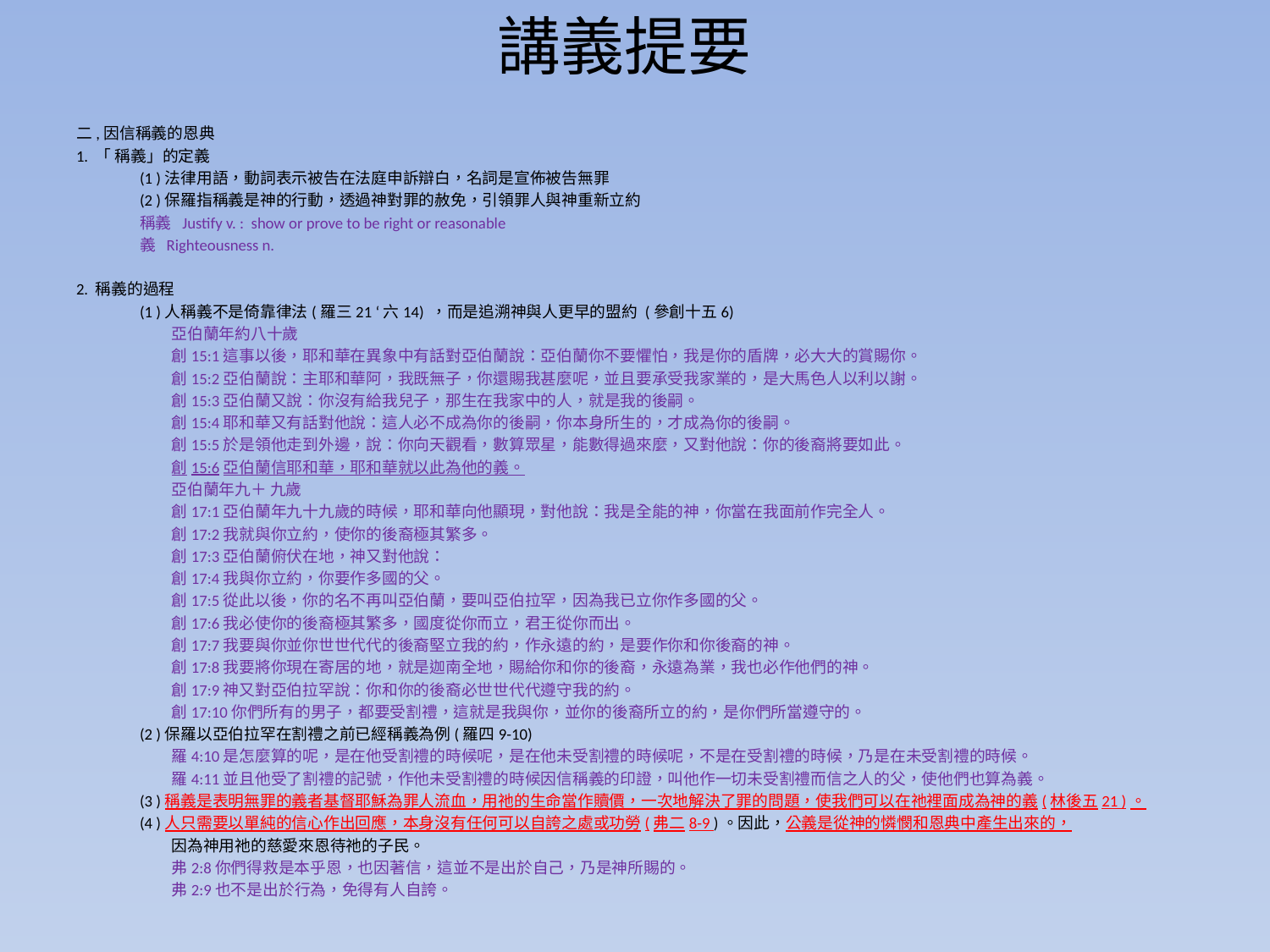

# 講義提要

二,因信稱義的恩典
1. 「 稱義」的定義
(1 )法律用語，動詞表示被告在法庭申訴辯白，名詞是宣佈被告無罪
(2 )保羅指稱義是神的行動，透過神對罪的赦免，引領罪人與神重新立約
稱義  Justify v. :  show or prove to be right or reasonable
義  Righteousness n.

2. 稱義的過程
(1 )人稱義不是倚靠律法(羅三21 ‘六14) ，而是追溯神與人更早的盟約 (參創十五6)
	亞伯蘭年約八十歲
創15:1這事以後，耶和華在異象中有話對亞伯蘭說：亞伯蘭你不要懼怕，我是你的盾牌，必大大的賞賜你。
創15:2亞伯蘭說：主耶和華阿，我既無子，你還賜我甚麼呢，並且要承受我家業的，是大馬色人以利以謝。
創15:3亞伯蘭又說：你沒有給我兒子，那生在我家中的人，就是我的後嗣。
創15:4耶和華又有話對他說：這人必不成為你的後嗣，你本身所生的，才成為你的後嗣。
創15:5於是領他走到外邊，說：你向天觀看，數算眾星，能數得過來麼，又對他說：你的後裔將要如此。
創15:6亞伯蘭信耶和華，耶和華就以此為他的義。
亞伯蘭年九＋ 九歲
創17:1亞伯蘭年九十九歲的時候，耶和華向他顯現，對他說：我是全能的神，你當在我面前作完全人。
創17:2我就與你立約，使你的後裔極其繁多。
創17:3亞伯蘭俯伏在地，神又對他說：
創17:4我與你立約，你要作多國的父。
創17:5從此以後，你的名不再叫亞伯蘭，要叫亞伯拉罕，因為我已立你作多國的父。
創17:6我必使你的後裔極其繁多，國度從你而立，君王從你而出。
創17:7我要與你並你世世代代的後裔堅立我的約，作永遠的約，是要作你和你後裔的神。
創17:8我要將你現在寄居的地，就是迦南全地，賜給你和你的後裔，永遠為業，我也必作他們的神。
創17:9神又對亞伯拉罕說：你和你的後裔必世世代代遵守我的約。
創17:10你們所有的男子，都要受割禮，這就是我與你，並你的後裔所立的約，是你們所當遵守的。
(2 )保羅以亞伯拉罕在割禮之前已經稱義為例(羅四9-10)
羅4:10是怎麼算的呢，是在他受割禮的時候呢，是在他未受割禮的時候呢，不是在受割禮的時候，乃是在未受割禮的時候。
羅4:11並且他受了割禮的記號，作他未受割禮的時候因信稱義的印證，叫他作一切未受割禮而信之人的父，使他們也算為義。
(3 )稱義是表明無罪的義者基督耶穌為罪人流血，用祂的生命當作贖價，一次地解決了罪的問題，使我們可以在祂裡面成為神的義(林後五21 )。
(4 )人只需要以單純的信心作出回應，本身沒有任何可以自誇之處或功勞(弗二8-9 )。因此，公義是從神的憐憫和恩典中產生出來的，
	因為神用祂的慈愛來恩待祂的子民。
	弗2:8你們得救是本乎恩，也因著信，這並不是出於自己，乃是神所賜的。
	弗2:9也不是出於行為，免得有人自誇。